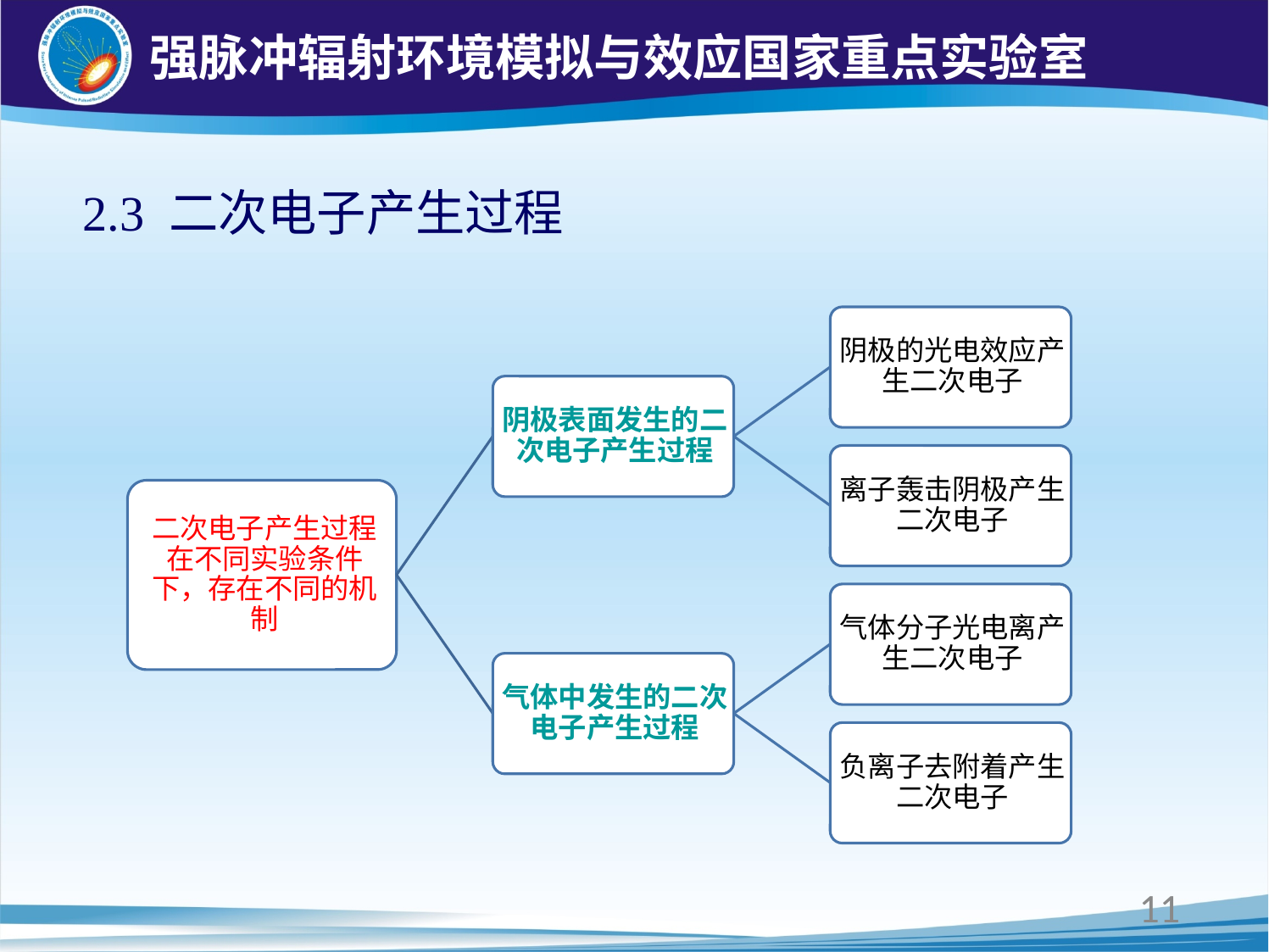

2.3 二次电子产生过程
二次电子产生过程在不同实验条件下，存在不同的机制

阴极表面发生的二次电子产生过程

阴极的光电效应产生二次电子

离子轰击阴极产生二次电子

气体中发生的二次电子产生过程

气体分子光电离产生二次电子

负离子去附着产生二次电子
11